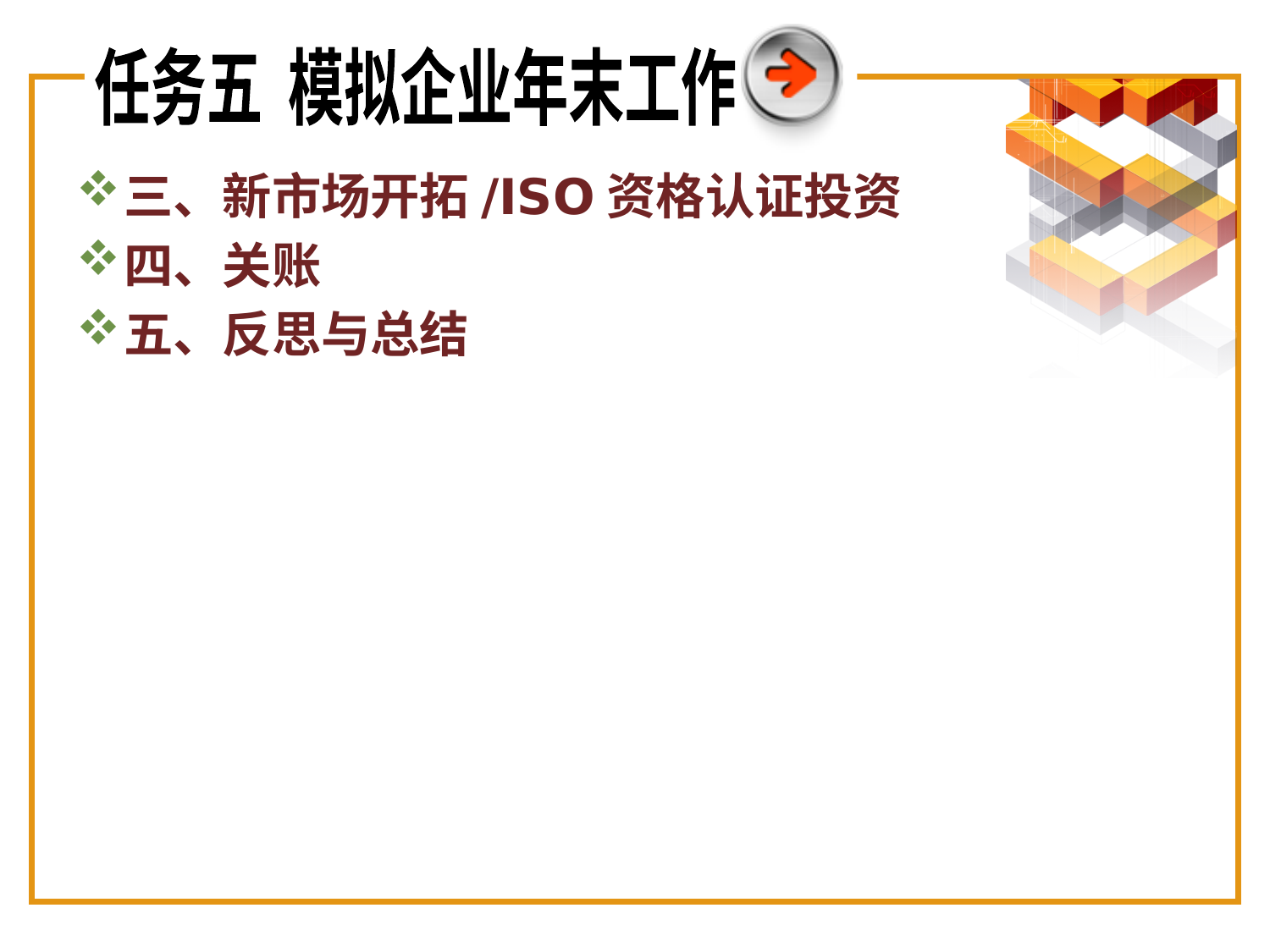

任务五  模拟企业年末工作
三、新市场开拓/ISO资格认证投资
四、关账
五、反思与总结